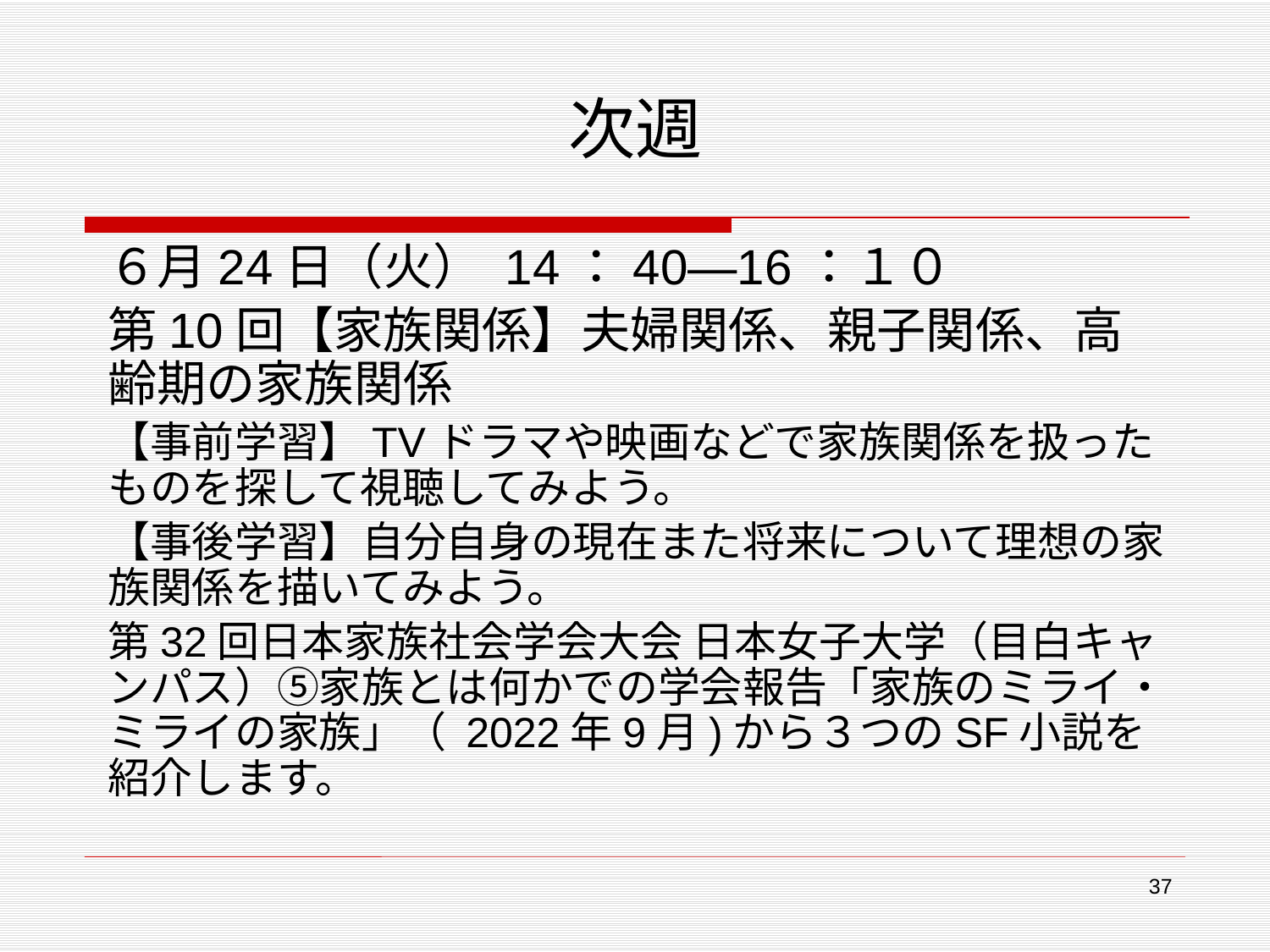

# 次週
６月24日（火） 14：40―16：１０
第10回【家族関係】夫婦関係、親子関係、高齢期の家族関係
【事前学習】TVドラマや映画などで家族関係を扱ったものを探して視聴してみよう。
【事後学習】自分自身の現在また将来について理想の家族関係を描いてみよう。
第32回日本家族社会学会大会 日本女子大学（目白キャンパス）⑤家族とは何かでの学会報告「家族のミライ・ミライの家族」（ 2022年9月)から３つのSF小説を紹介します。

37